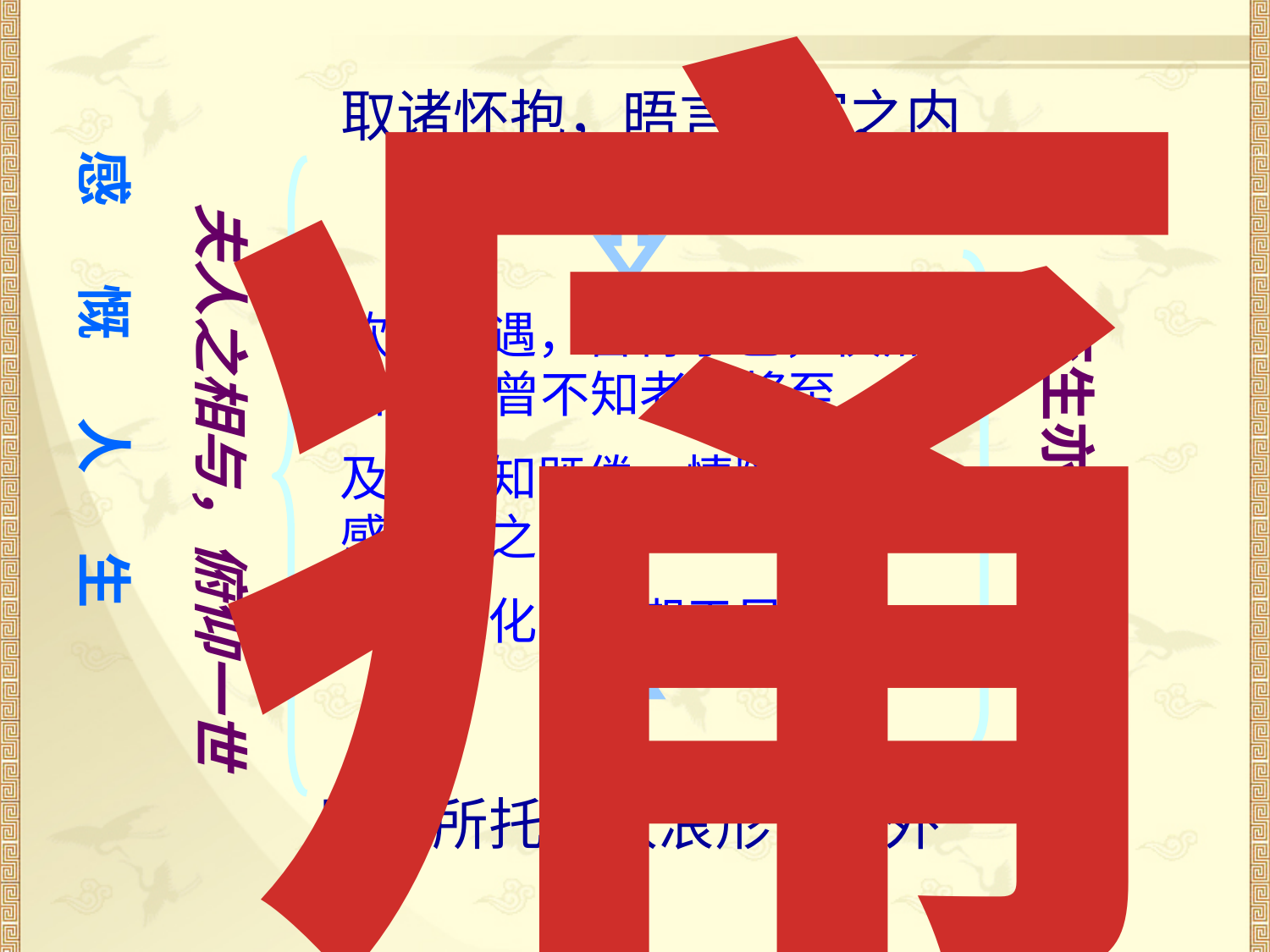

痛
取诸怀抱，晤言一室之内
感      慨      人      生

夫人之相与，俯仰一世

死生亦大矣
欣于所遇，暂得于己，快然自足,曾不知老之将至
及其所知既倦，情随事迁，感慨系之矣
修短随化，终期于尽

因寄所托，放浪形骸之外